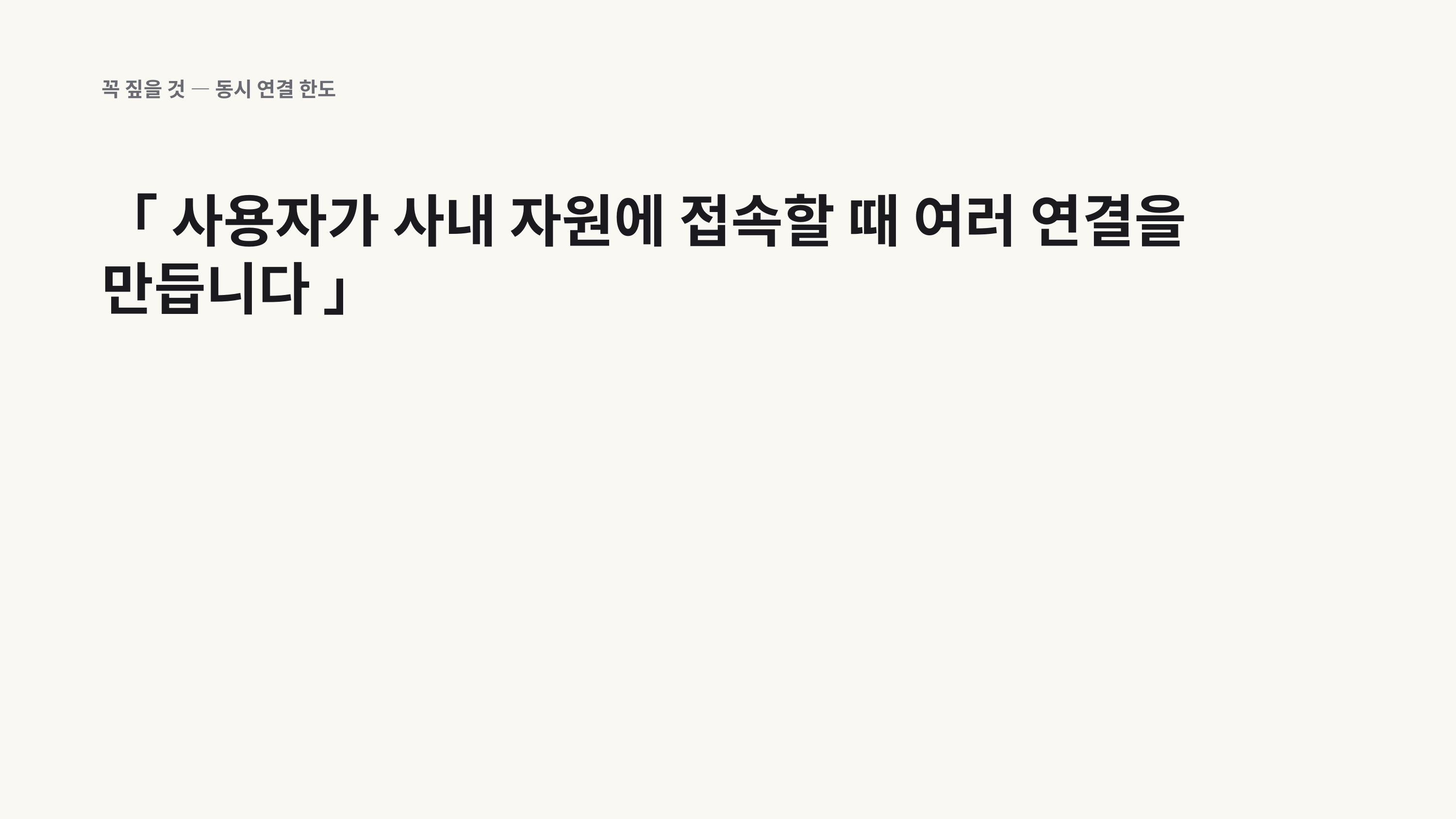

꼭 짚을 것 — 동시 연결 한도
「 사용자가 사내 자원에 접속할 때 여러 연결을 만듭니다 」